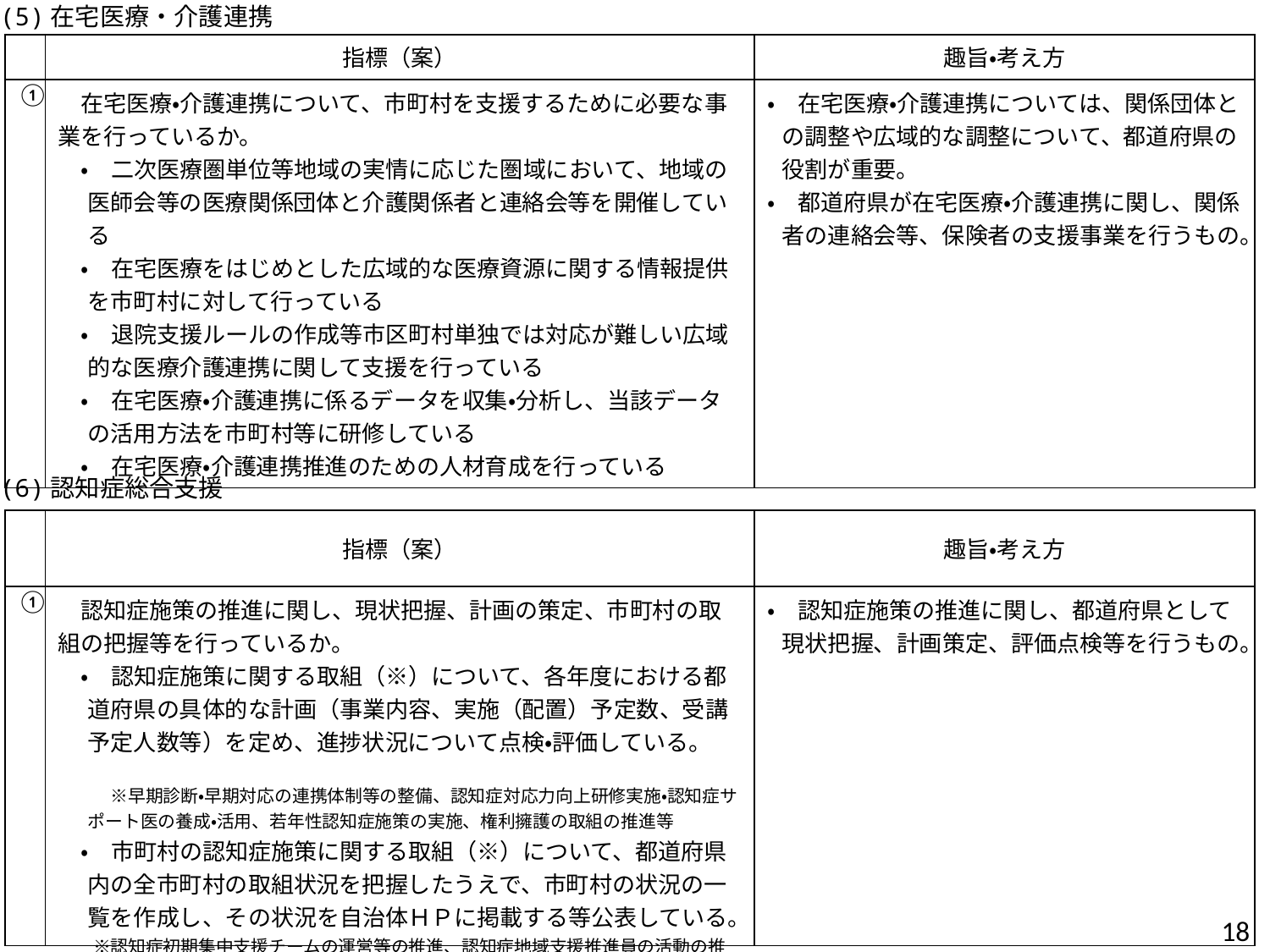

(5)在宅医療・介護連携
|  | 指標（案） | 趣旨・考え方 |
| --- | --- | --- |
| ① | 在宅医療・介護連携について、市町村を支援するために必要な事業を行っているか。 　・　二次医療圏単位等地域の実情に応じた圏域において、地域の医師会等の医療関係団体と介護関係者と連絡会等を開催している 　・　在宅医療をはじめとした広域的な医療資源に関する情報提供を市町村に対して行っている 　・　退院支援ルールの作成等市区町村単独では対応が難しい広域的な医療介護連携に関して支援を行っている 　・　在宅医療・介護連携に係るデータを収集・分析し、当該データの活用方法を市町村等に研修している 　・　在宅医療・介護連携推進のための人材育成を行っている | ・　在宅医療・介護連携については、関係団体との調整や広域的な調整について、都道府県の役割が重要。 ・　都道府県が在宅医療・介護連携に関し、関係者の連絡会等、保険者の支援事業を行うもの。 |
(6)認知症総合支援
|  | 指標（案） | 趣旨・考え方 |
| --- | --- | --- |
| ① | 認知症施策の推進に関し、現状把握、計画の策定、市町村の取組の把握等を行っているか。 　・　認知症施策に関する取組（※）について、各年度における都道府県の具体的な計画（事業内容、実施（配置）予定数、受講予定人数等）を定め、進捗状況について点検・評価している。　　 　　　※早期診断・早期対応の連携体制等の整備、認知症対応力向上研修実施・認知症サポート医の養成・活用、若年性認知症施策の実施、権利擁護の取組の推進等 　・　市町村の認知症施策に関する取組（※）について、都道府県内の全市町村の取組状況を把握したうえで、市町村の状況の一覧を作成し、その状況を自治体ＨＰに掲載する等公表している。 　　※認知症初期集中支援チームの運営等の推進、認知症地域支援推進員の活動の推進、権利擁護の取組みの推進等、地域の見守りネットワークの構築及び認知症サポーターの養成・活用本人・家族への支援等 | ・　認知症施策の推進に関し、都道府県として現状把握、計画策定、評価点検等を行うもの。 |
18